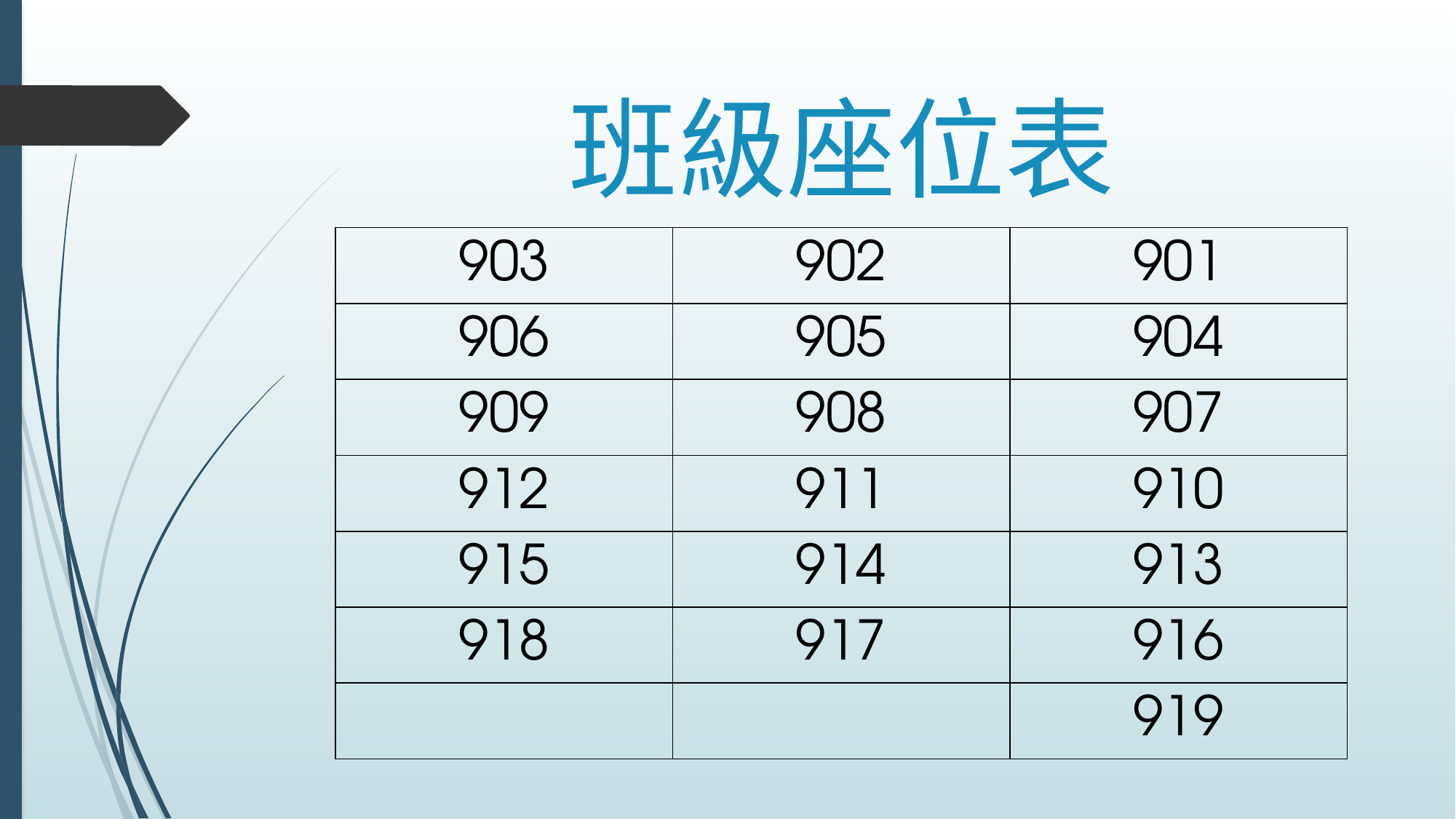

# 班級座位表
| 903 | 902 | 901 |
| --- | --- | --- |
| 906 | 905 | 904 |
| 909 | 908 | 907 |
| 912 | 911 | 910 |
| 915 | 914 | 913 |
| 918 | 917 | 916 |
|  |  | 919 |